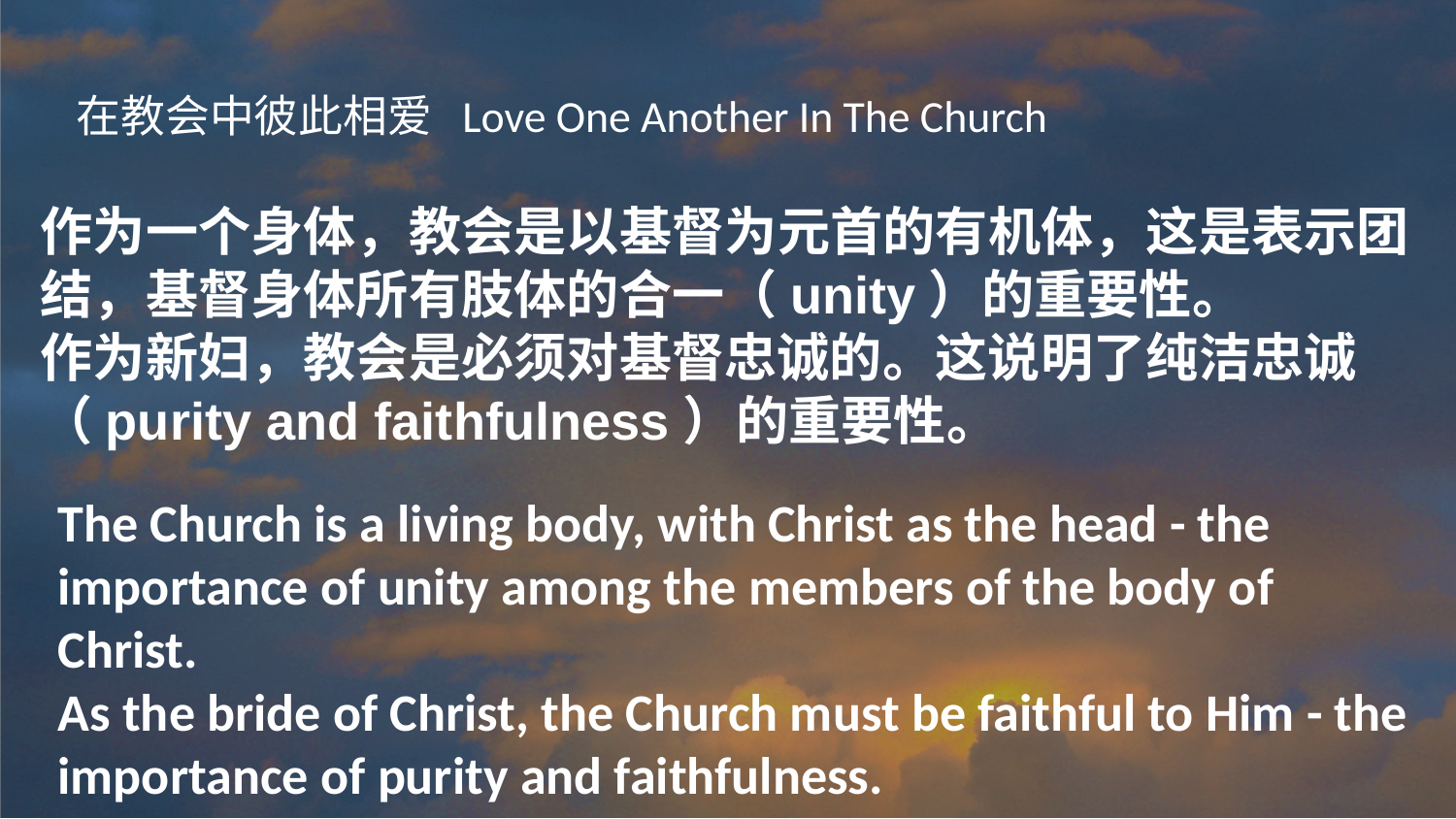

在教会中彼此相爱  Love One Another In The Church
作为一个身体，教会是以基督为元首的有机体，这是表示团结，基督身体所有肢体的合一（unity）的重要性。
作为新妇，教会是必须对基督忠诚的。这说明了纯洁忠诚（purity and faithfulness）的重要性。
The Church is a living body, with Christ as the head - the importance of unity among the members of the body of Christ.
As the bride of Christ, the Church must be faithful to Him - the importance of purity and faithfulness.